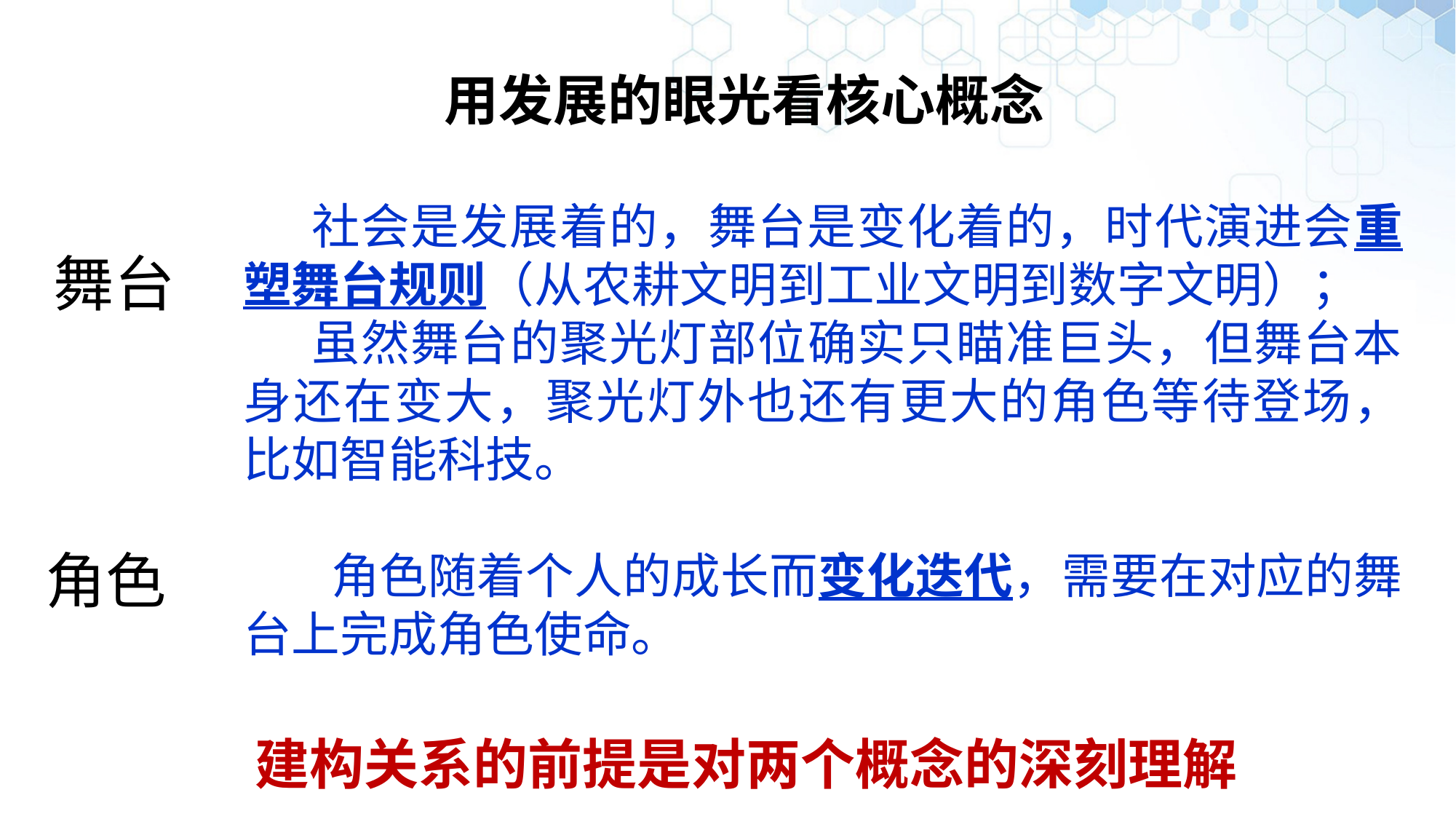

用发展的眼光看核心概念
  社会是发展着的，舞台是变化着的，时代演进会重塑舞台规则（从农耕文明到工业文明到数字文明）；
  虽然舞台的聚光灯部位确实只瞄准巨头，但舞台本身还在变大，聚光灯外也还有更大的角色等待登场，比如智能科技。

    角色随着个人的成长而变化迭代，需要在对应的舞台上完成角色使命。
舞台
角色
建构关系的前提是对两个概念的深刻理解